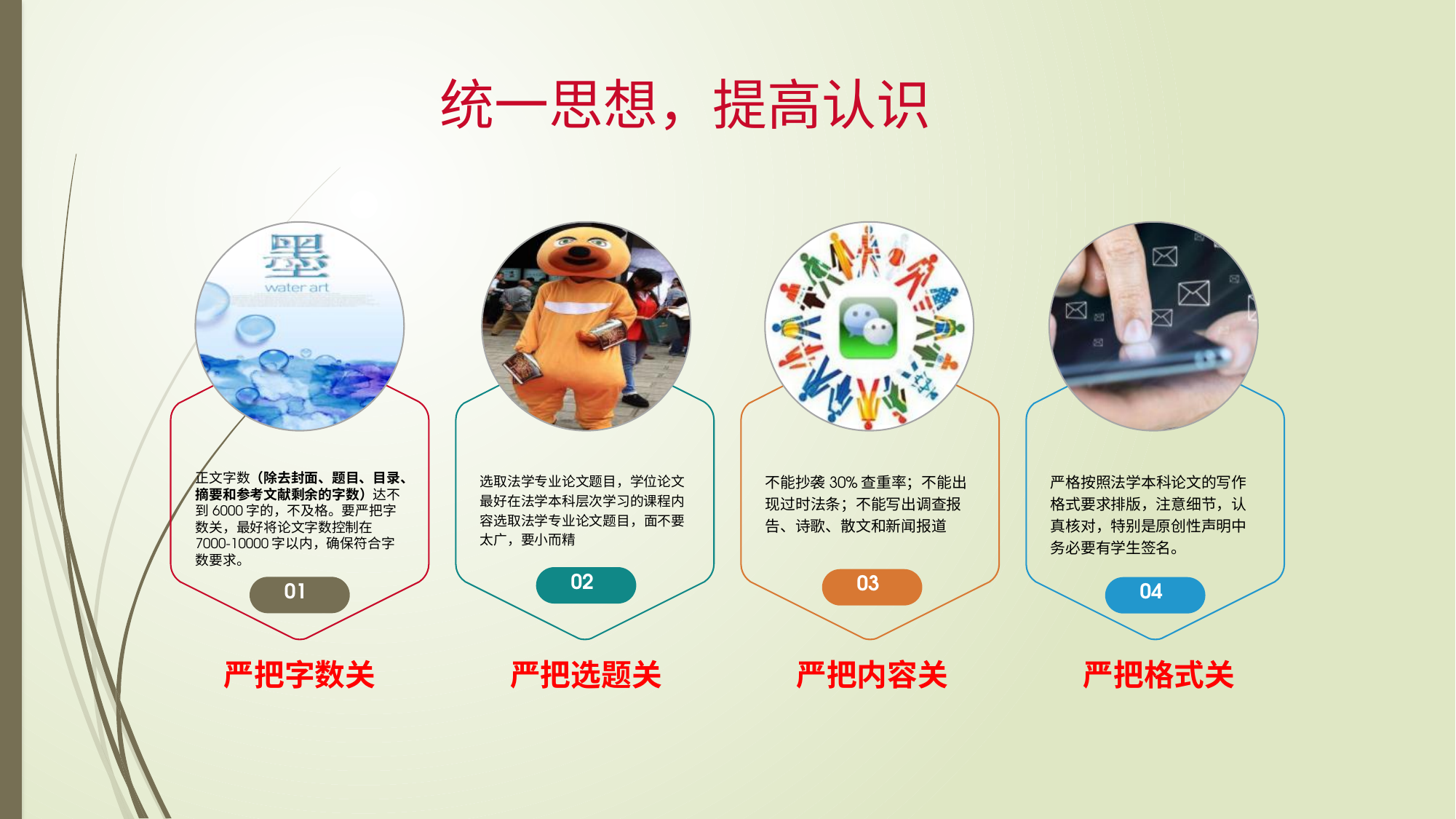

统一思想，提高认识

正文字数（除去封面、题目、目录、摘要和参考文献剩余的字数）达不到6000字的，不及格。要严把字数关，最好将论文字数控制在7000-10000字以内，确保符合字数要求。
选取法学专业论文题目，学位论文最好在法学本科层次学习的课程内容选取法学专业论文题目，面不要太广，要小而精
不能抄袭30%查重率；不能出现过时法条；不能写出调查报告、诗歌、散文和新闻报道
严格按照法学本科论文的写作格式要求排版，注意细节，认真核对，特别是原创性声明中务必要有学生签名。
02

03

01

04

严把字数关
严把选题关
严把内容关
严把格式关